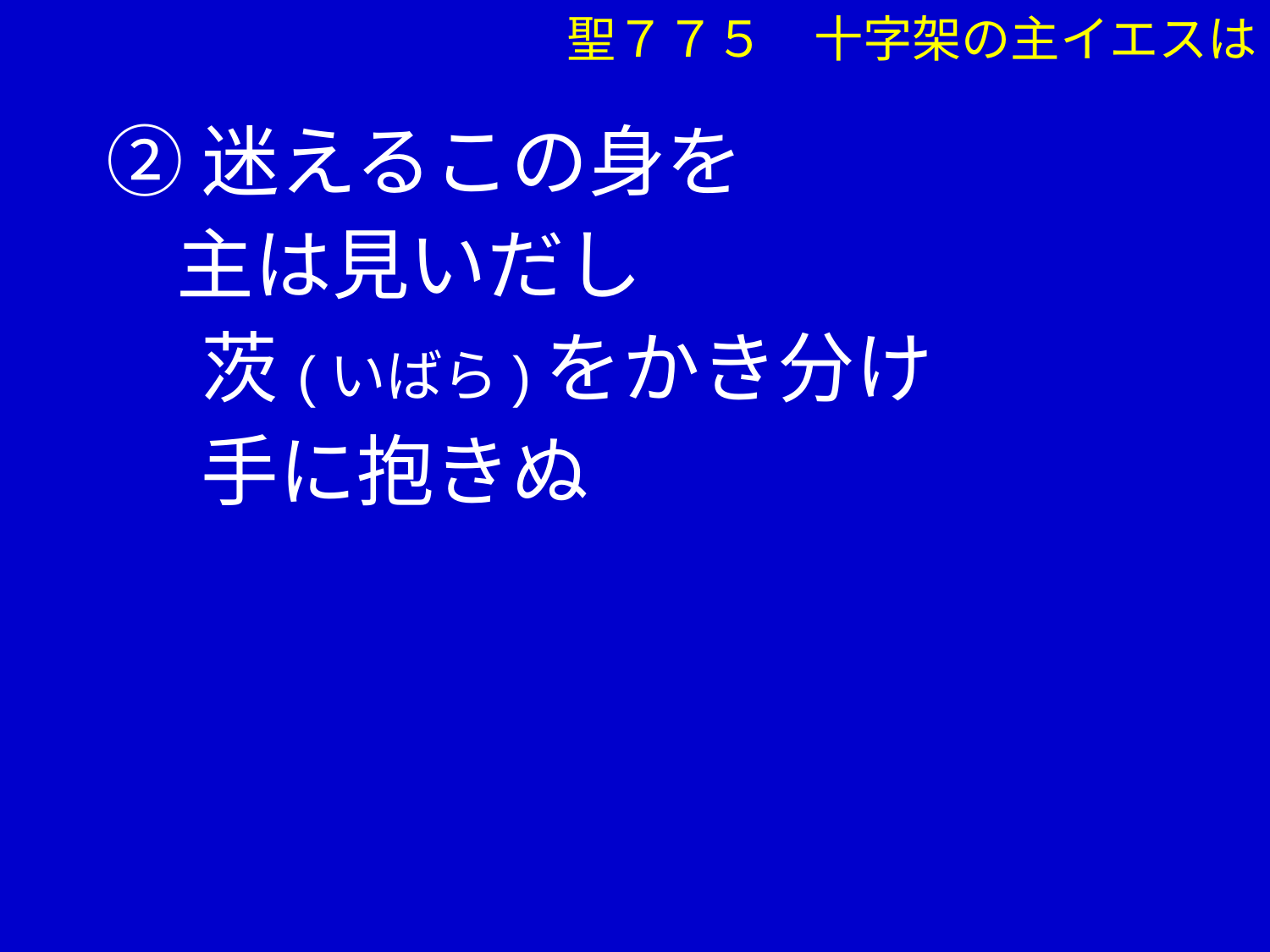

聖７７５　十字架の主イエスは
②迷えるこの身を
   主は見いだし
　 茨(いばら)をかき分け
　 手に抱きぬ